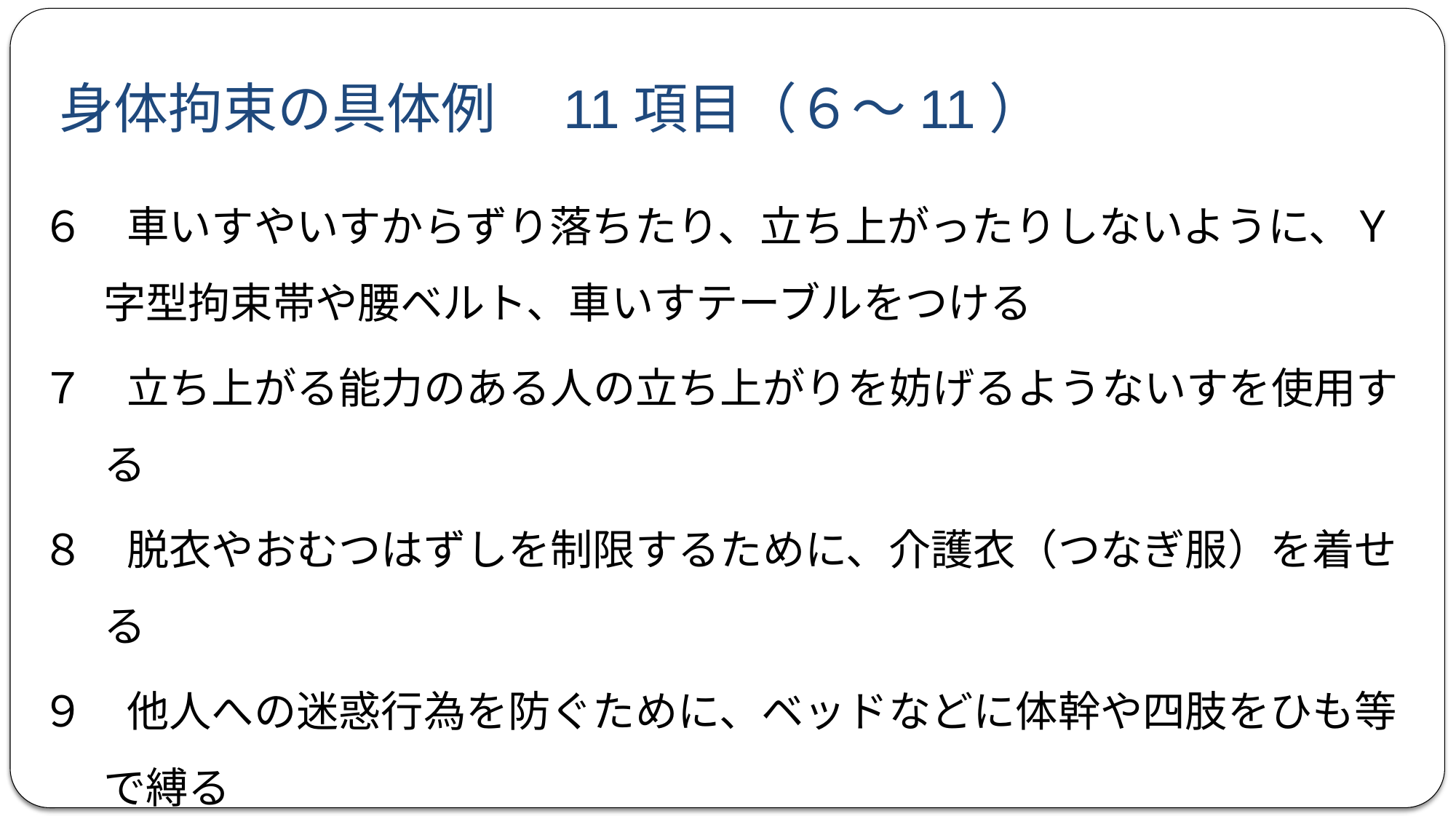

# 身体拘束の具体例　11項目（６～11）
６　車いすやいすからずり落ちたり、立ち上がったりしないように、Ｙ字型拘束帯や腰ベルト、車いすテーブルをつける
７　立ち上がる能力のある人の立ち上がりを妨げるようないすを使用する
８　脱衣やおむつはずしを制限するために、介護衣（つなぎ服）を着せる
９　他人への迷惑行為を防ぐために、ベッドなどに体幹や四肢をひも等で縛る
１０　行動を落ち着かせるために、向精神薬を過剰に服用させる
１１　自分の意思で開けることができない居室等に隔離する